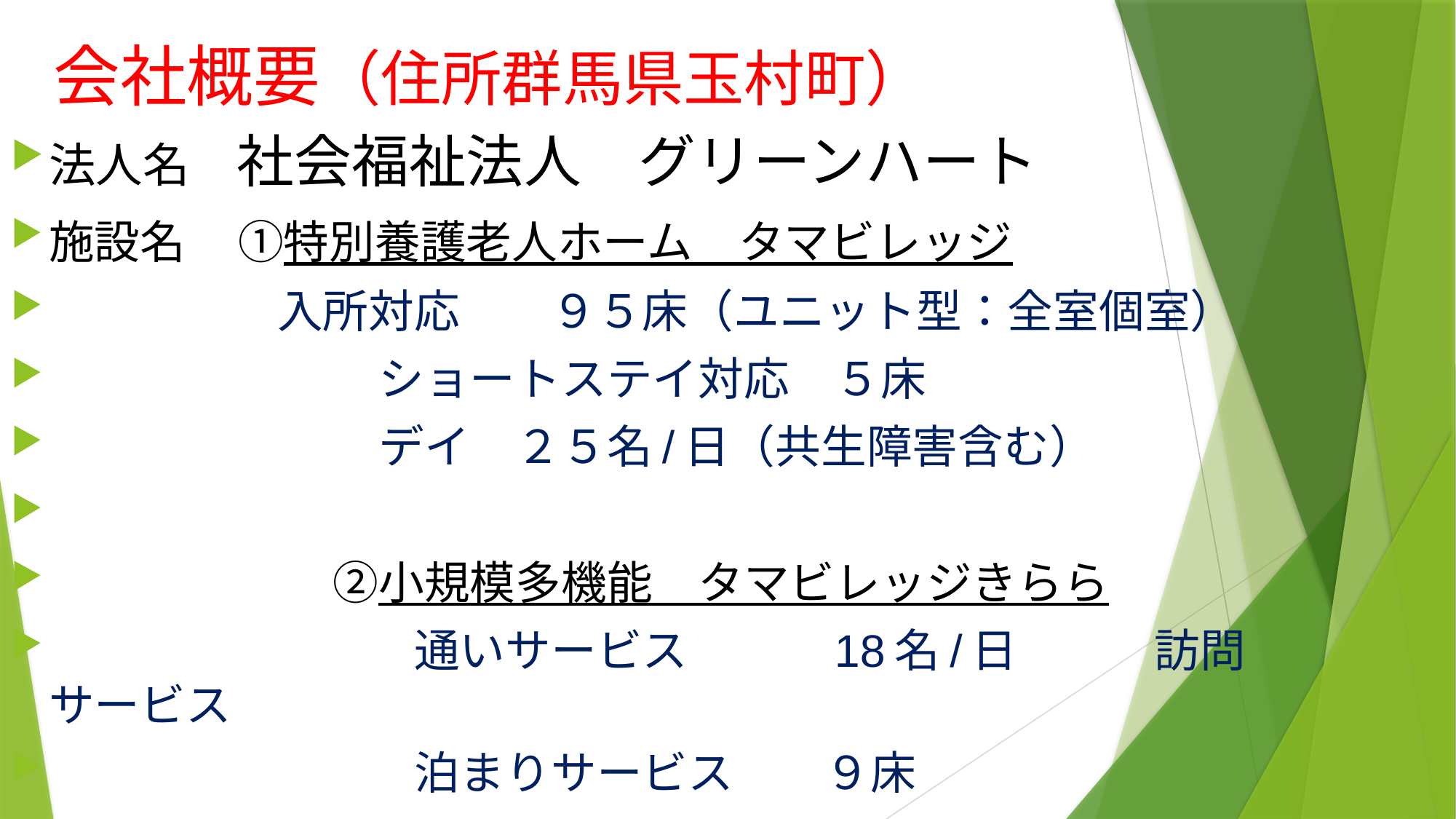

# 会社概要（住所群馬県玉村町）
法人名　社会福祉法人　グリーンハート
施設名　①特別養護老人ホーム　タマビレッジ
　　　　　入所対応　　９５床（ユニット型：全室個室）
　　　　　 　　ショートステイ対応　５床
　　　　　　 　デイ　２５名/日（共生障害含む）

　　　　　　 ②小規模多機能　タマビレッジきらら
　　　　　　　　通いサービス　　　18名/日　　　訪問サービス
　　　　　　　　泊まりサービス　　９床